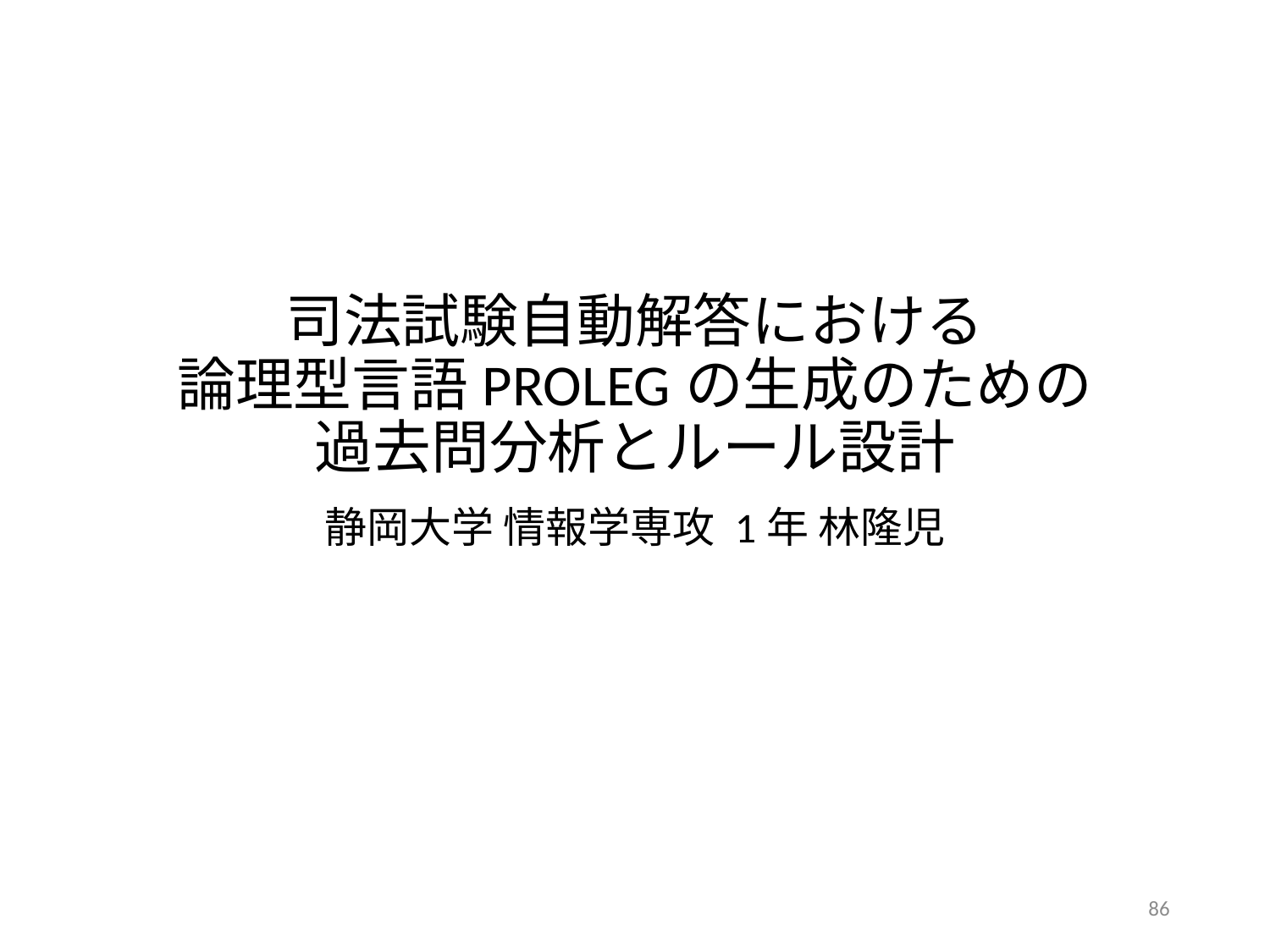

# 司法試験自動解答における 論理型言語PROLEGの生成のための 過去問分析とルール設計
静岡大学 情報学専攻 1年 林隆児
86